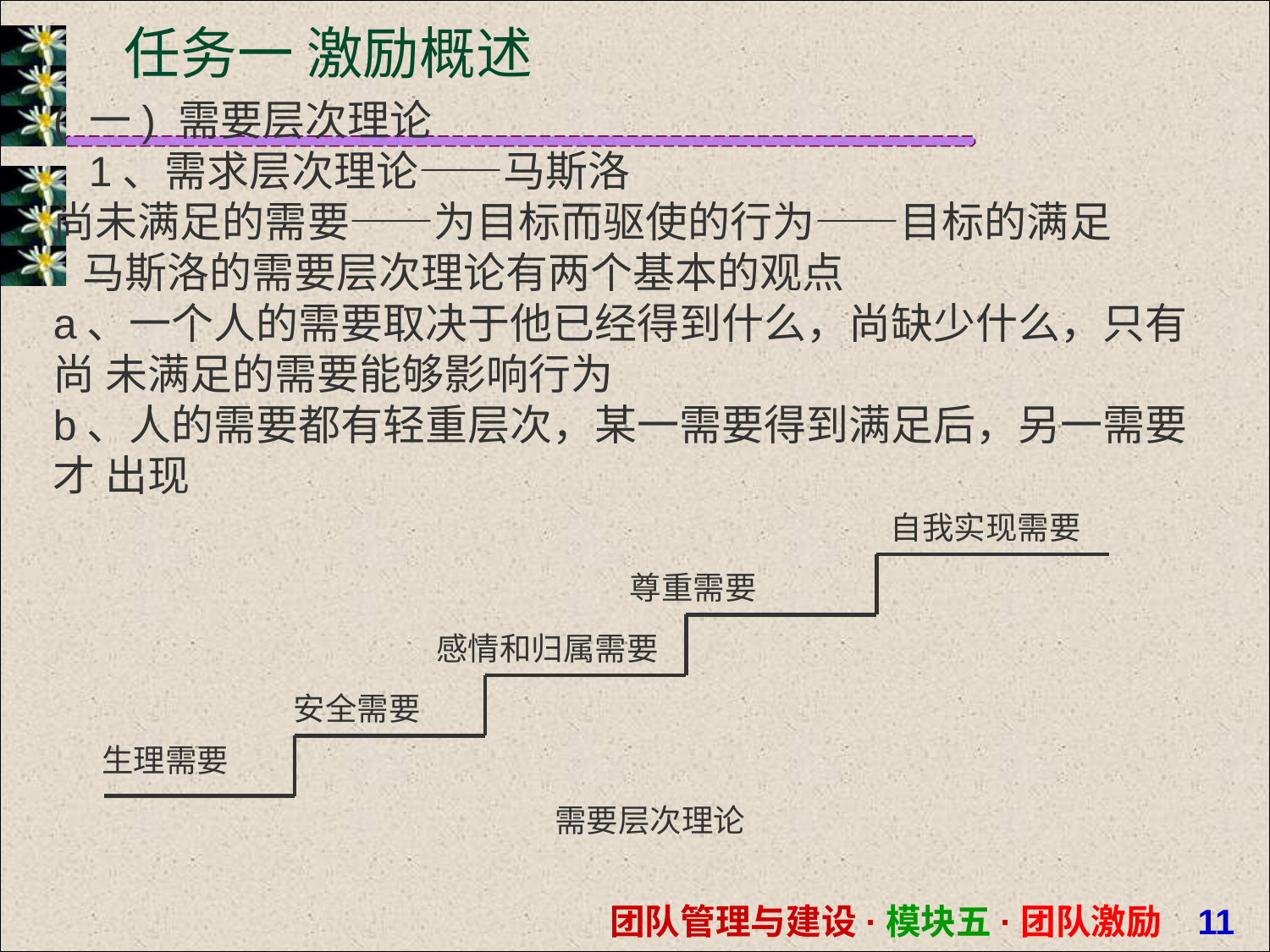

# 任务一 激励概述

( 一) 需要层次理论
   1、需求层次理论——马斯洛
尚未满足的需要——为目标而驱使的行为——目标的满足
  马斯洛的需要层次理论有两个基本的观点
a、一个人的需要取决于他已经得到什么，尚缺少什么，只有尚 未满足的需要能够影响行为
b、人的需要都有轻重层次，某一需要得到满足后，另一需要才 出现
自我实现需要
尊重需要
感情和归属需要
安全需要
生理需要
需要层次理论

团队管理与建设·模块五·团队激励 11